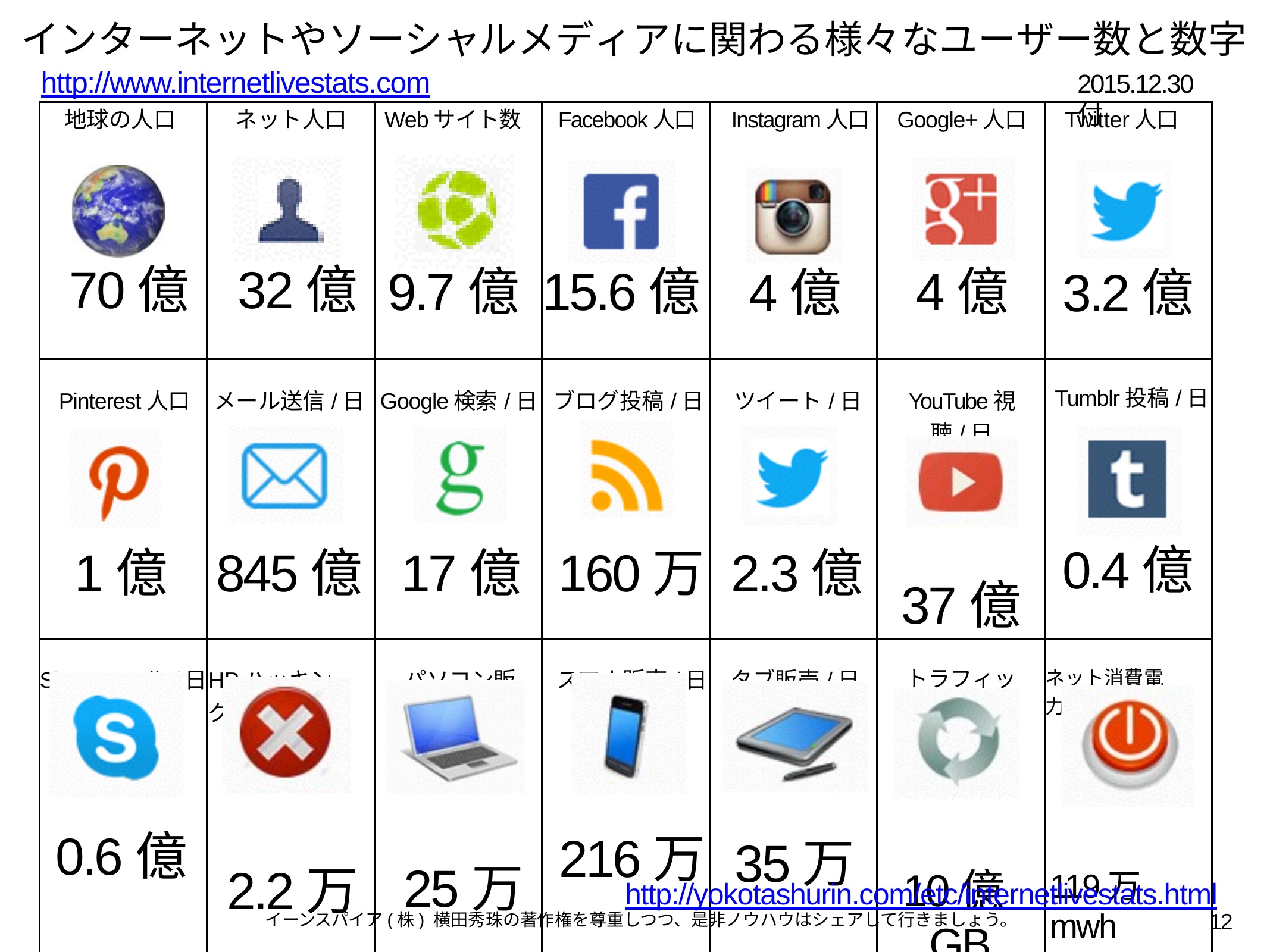

# インターネットやソーシャルメディアに関わる様々なユーザー数と数字
http://www.internetlivestats.com
2015.12.30付
| 地球の人口 70億 | ネット人口 32億 | Webサイト数 9.7億 | Facebook人口 15.6億 | Instagram人口 4億 | Google+人口 4億 | Twitter人口 3.2億 |
| --- | --- | --- | --- | --- | --- | --- |
| Pinterest人口 1億 | メール送信/日 845億 | Google検索/日 17億 | ブログ投稿/日 160万 | ツイート/日 2.3億 | YouTube視聴/日 37億 | Tumblr投稿/日 0.4億 |
| Skypeコール/日 0.6億 | HPハッキング/日 2.2万 | パソコン販売/日 25万 | スマホ販売/日 216万 | タブ販売/日 35万 | トラフィック/日 10億GB | ネット消費電力/日 119万mwh |

http://yokotashurin.com/etc/internetlivestats.html
12
イーンスパイア(株) 横田秀珠の著作権を尊重しつつ、是非ノウハウはシェアして行きましょう。